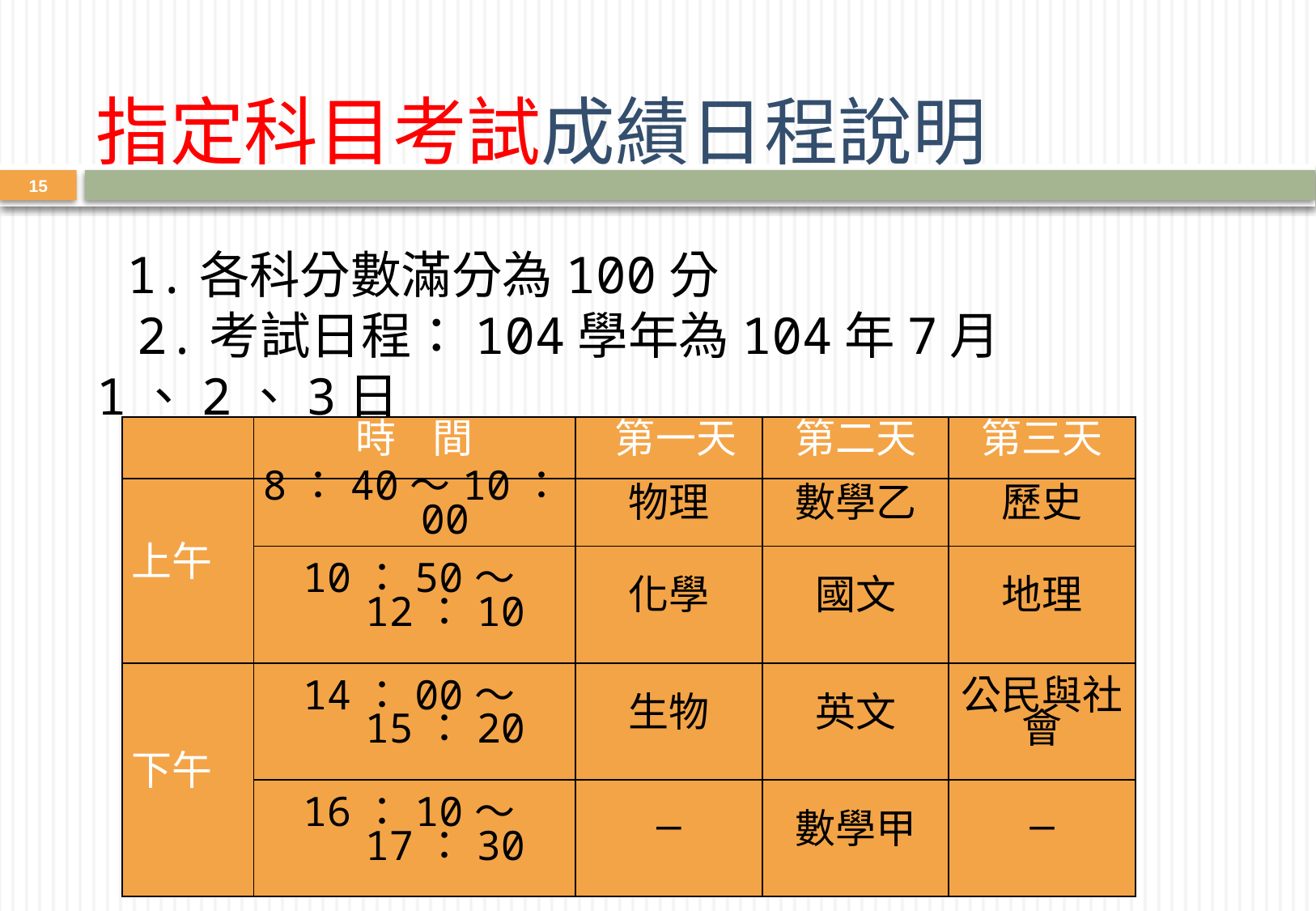

# 指定科目考試成績日程說明
15
1.各科分數滿分為100分
 2.考試日程：104學年為104年7月1、2、3日
|  | 時 間 | 第一天 | 第二天 | 第三天 |
| --- | --- | --- | --- | --- |
| 上午 | 8：40～10：00 | 物理 | 數學乙 | 歷史 |
|  | 10：50～12：10 | 化學 | 國文 | 地理 |
| 下午 | 14：00～15：20 | 生物 | 英文 | 公民與社會 |
|  | 16：10～17：30 | ─ | 數學甲 | ─ |